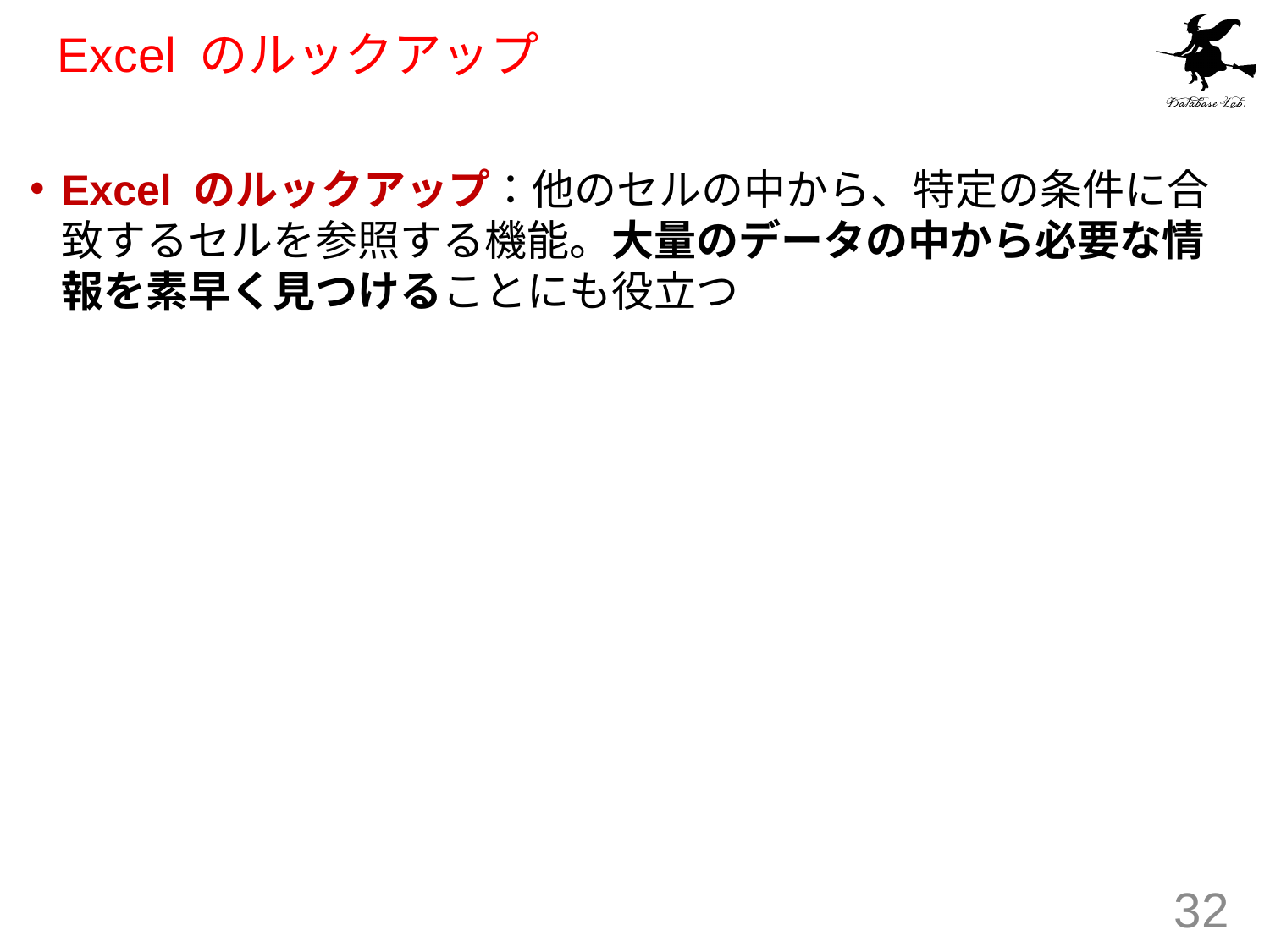

# Excel のルックアップ
Excel のルックアップ：他のセルの中から、特定の条件に合致するセルを参照する機能。大量のデータの中から必要な情報を素早く見つけることにも役立つ
32